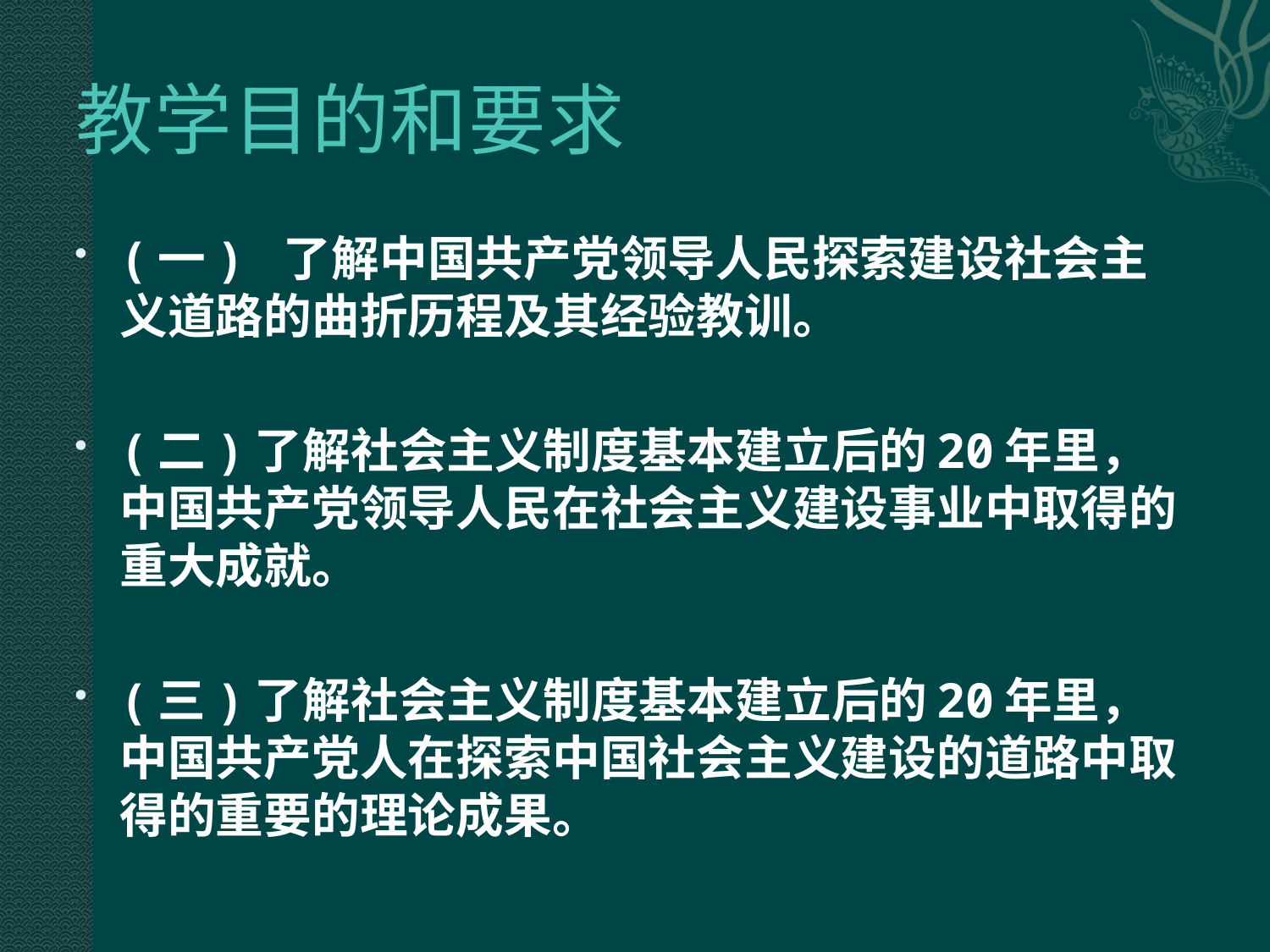

# 教学目的和要求
(一) 了解中国共产党领导人民探索建设社会主义道路的曲折历程及其经验教训。

(二)了解社会主义制度基本建立后的20年里，中国共产党领导人民在社会主义建设事业中取得的重大成就。

(三)了解社会主义制度基本建立后的20年里，中国共产党人在探索中国社会主义建设的道路中取得的重要的理论成果。